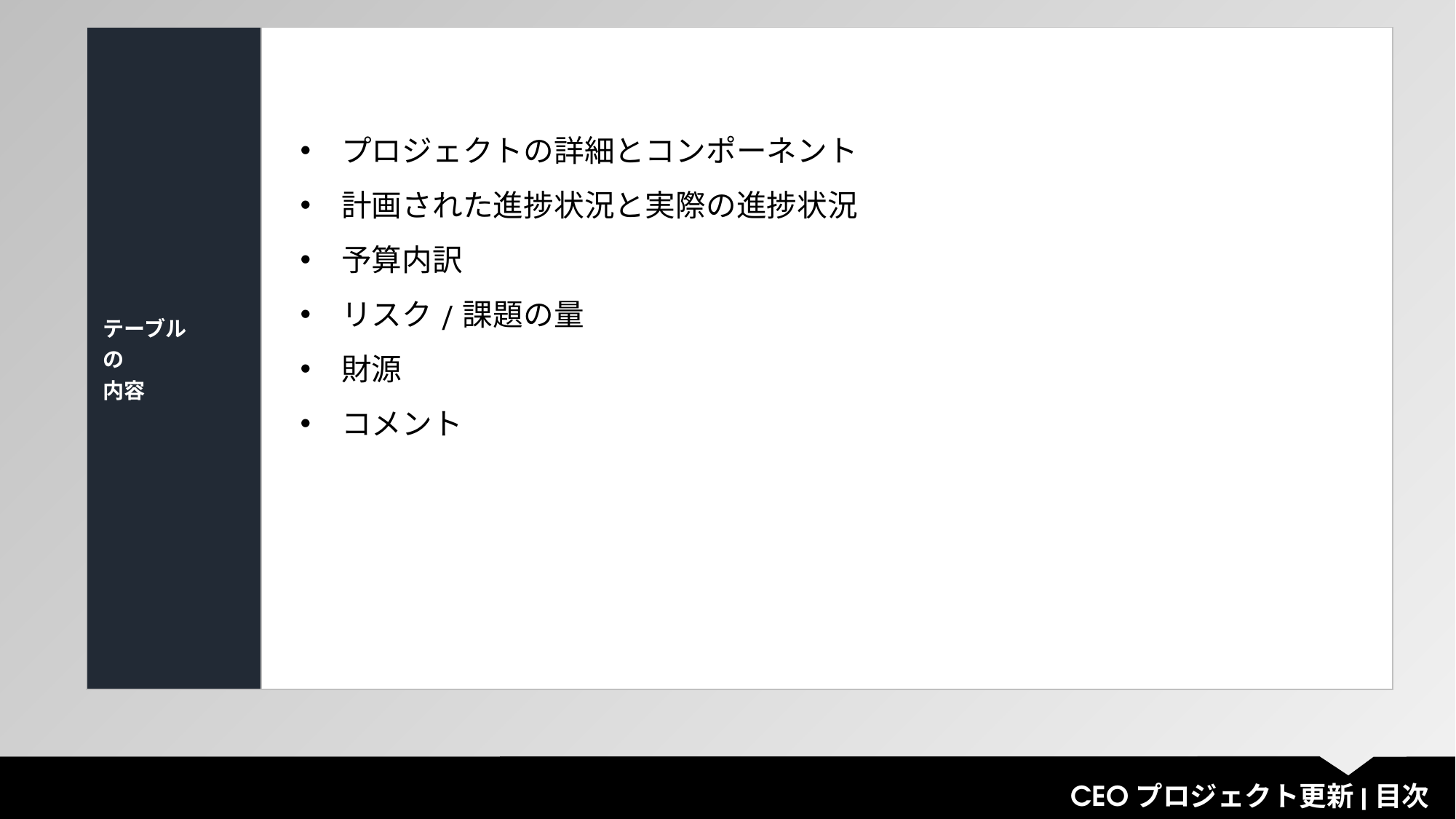

| テーブル の 内容 |  |
| --- | --- |
プロジェクトの詳細とコンポーネント
計画された進捗状況と実際の進捗状況
予算内訳
リスク/課題の量
財源
コメント

CEOプロジェクト更新|目次